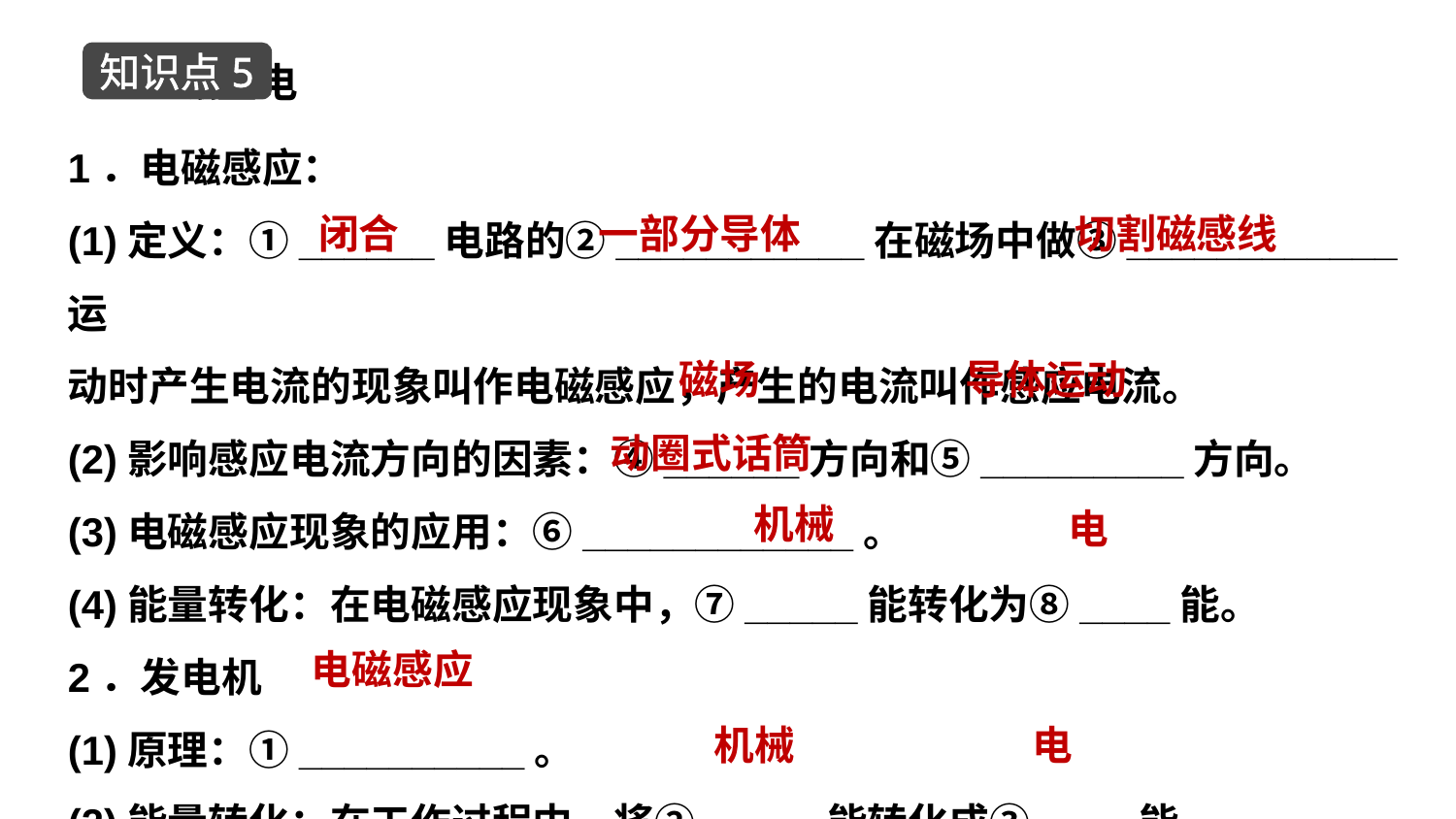

磁生电
知识点5
1．电磁感应：
(1)定义：①______电路的②___________在磁场中做③____________运
动时产生电流的现象叫作电磁感应，产生的电流叫作感应电流。
(2)影响感应电流方向的因素：④______方向和⑤_________方向。
(3)电磁感应现象的应用：⑥____________。
(4)能量转化：在电磁感应现象中，⑦_____能转化为⑧____能。
2．发电机
(1)原理：①__________。
(2)能量转化：在工作过程中，将②_____能转化成③____能。
闭合
一部分导体
切割磁感线
磁场
导体运动
动圈式话筒
机械
电
电磁感应
机械
电